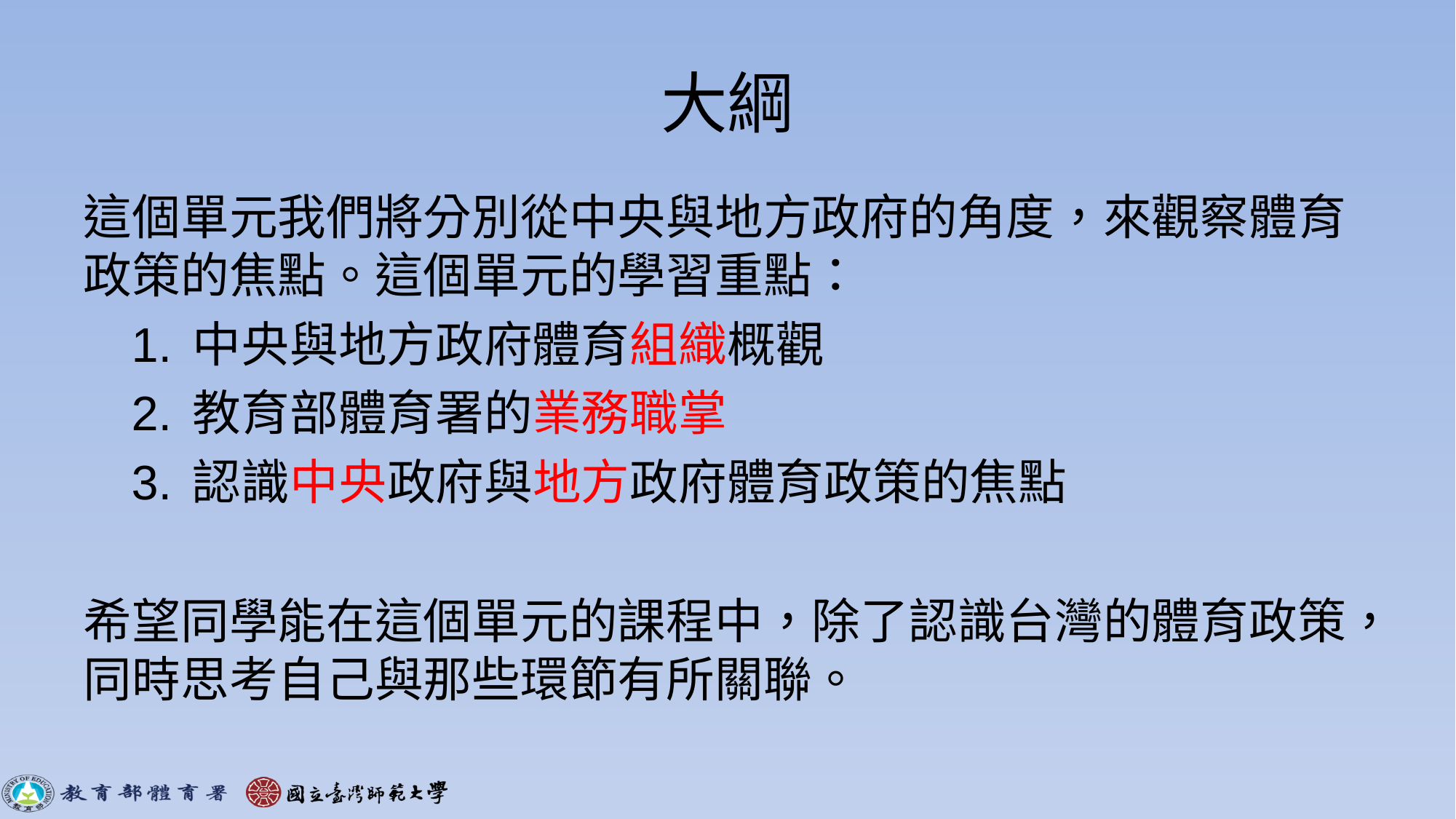

# 大綱
這個單元我們將分別從中央與地方政府的角度，來觀察體育政策的焦點。這個單元的學習重點：
中央與地方政府體育組織概觀
教育部體育署的業務職掌
認識中央政府與地方政府體育政策的焦點

希望同學能在這個單元的課程中，除了認識台灣的體育政策，同時思考自己與那些環節有所關聯。